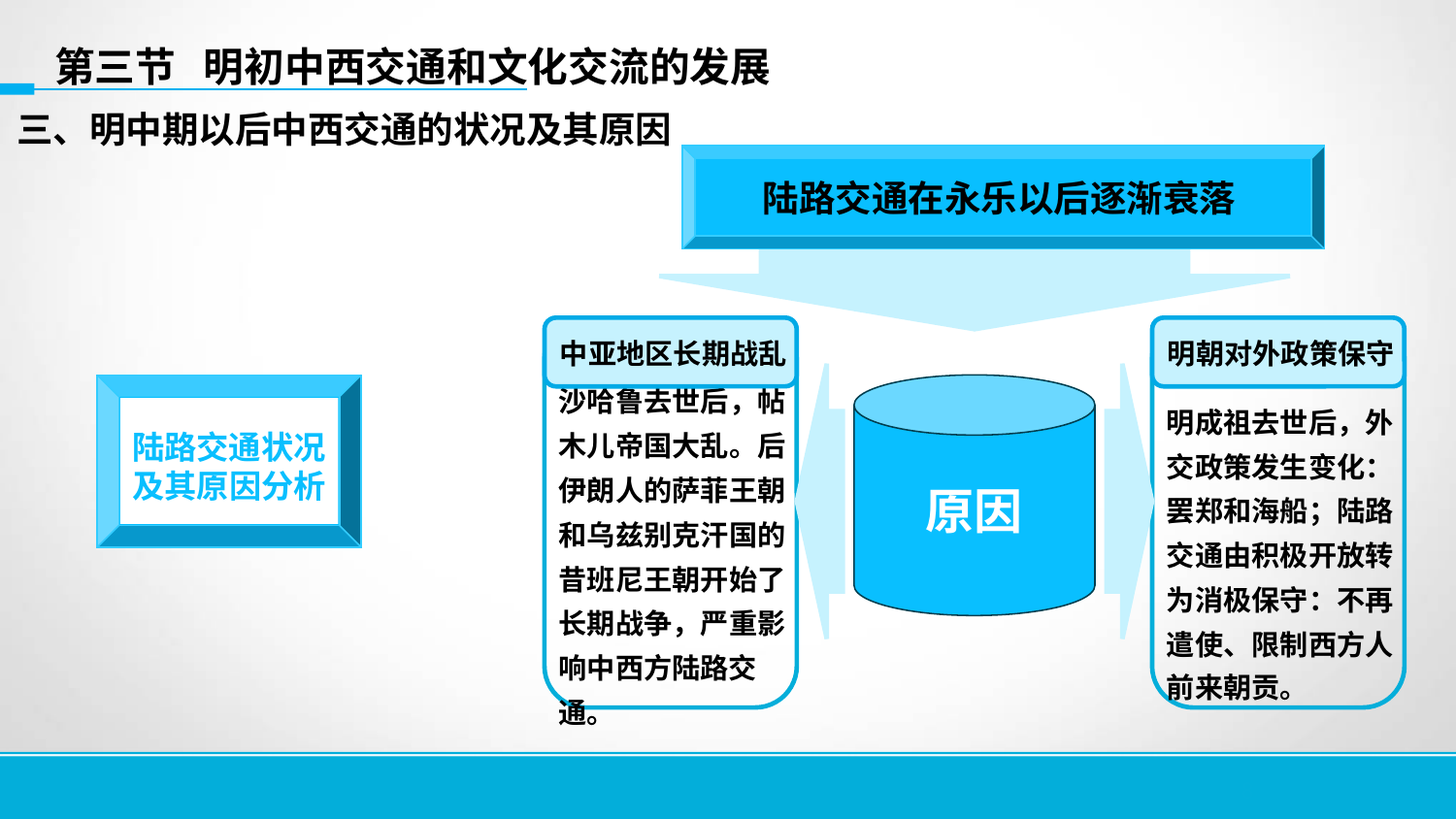

第三节   明初中西交通和文化交流的发展

三、明中期以后中西交通的状况及其原因
陆路交通在永乐以后逐渐衰落

中亚地区长期战乱
明朝对外政策保守

原因
沙哈鲁去世后，帖木儿帝国大乱。后伊朗人的萨菲王朝和乌兹别克汗国的昔班尼王朝开始了长期战争，严重影响中西方陆路交通。

明成祖去世后，外交政策发生变化：罢郑和海船；陆路交通由积极开放转为消极保守：不再遣使、限制西方人前来朝贡。

陆路交通状况
及其原因分析

8